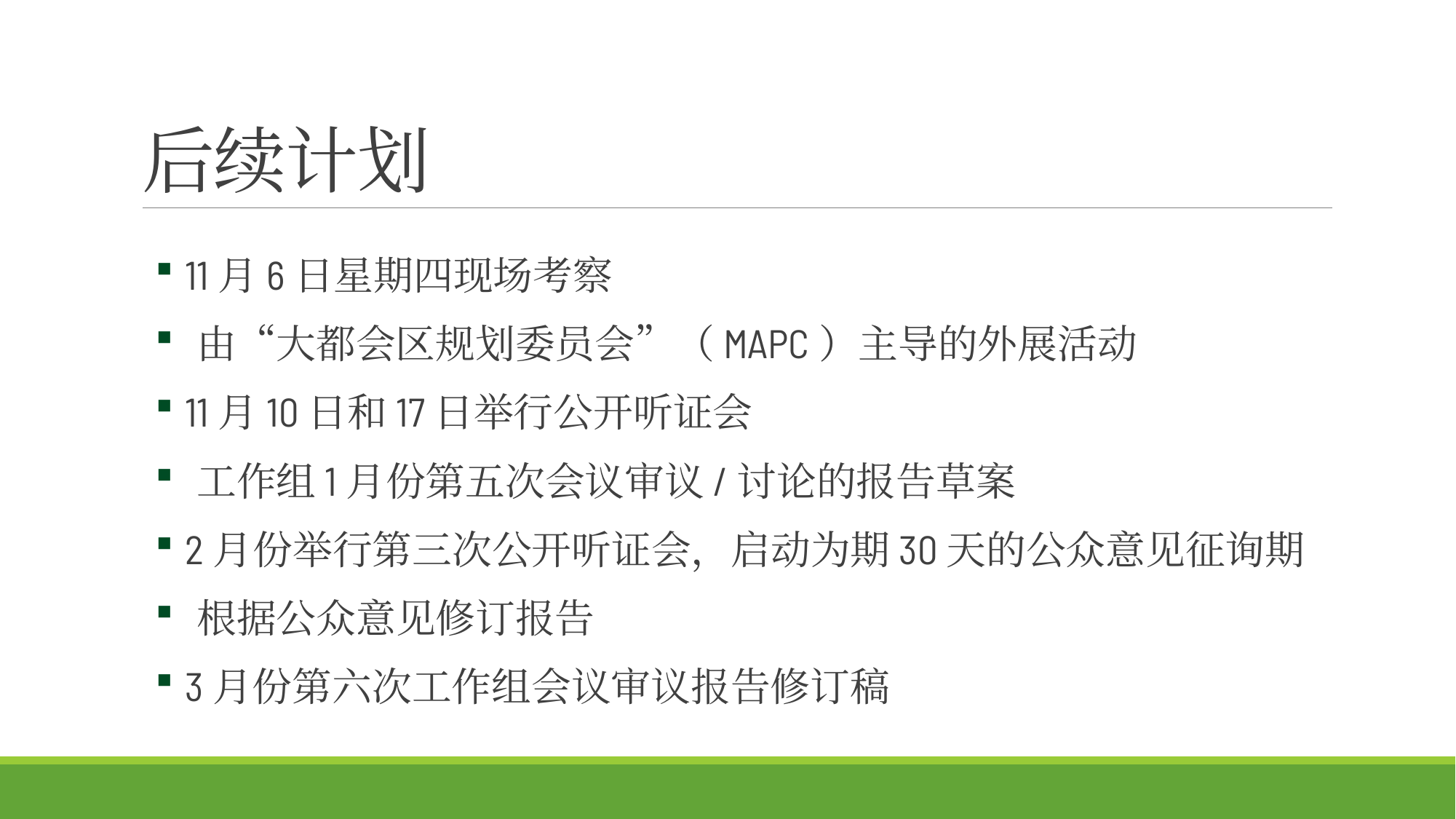

# 后续计划
 11月6日星期四现场考察
 由“大都会区规划委员会”（MAPC）主导的外展活动
 11月10日和17日举行公开听证会
 工作组1月份第五次会议审议/讨论的报告草案
 2月份举行第三次公开听证会，启动为期30天的公众意见征询期
 根据公众意见修订报告
 3月份第六次工作组会议审议报告修订稿